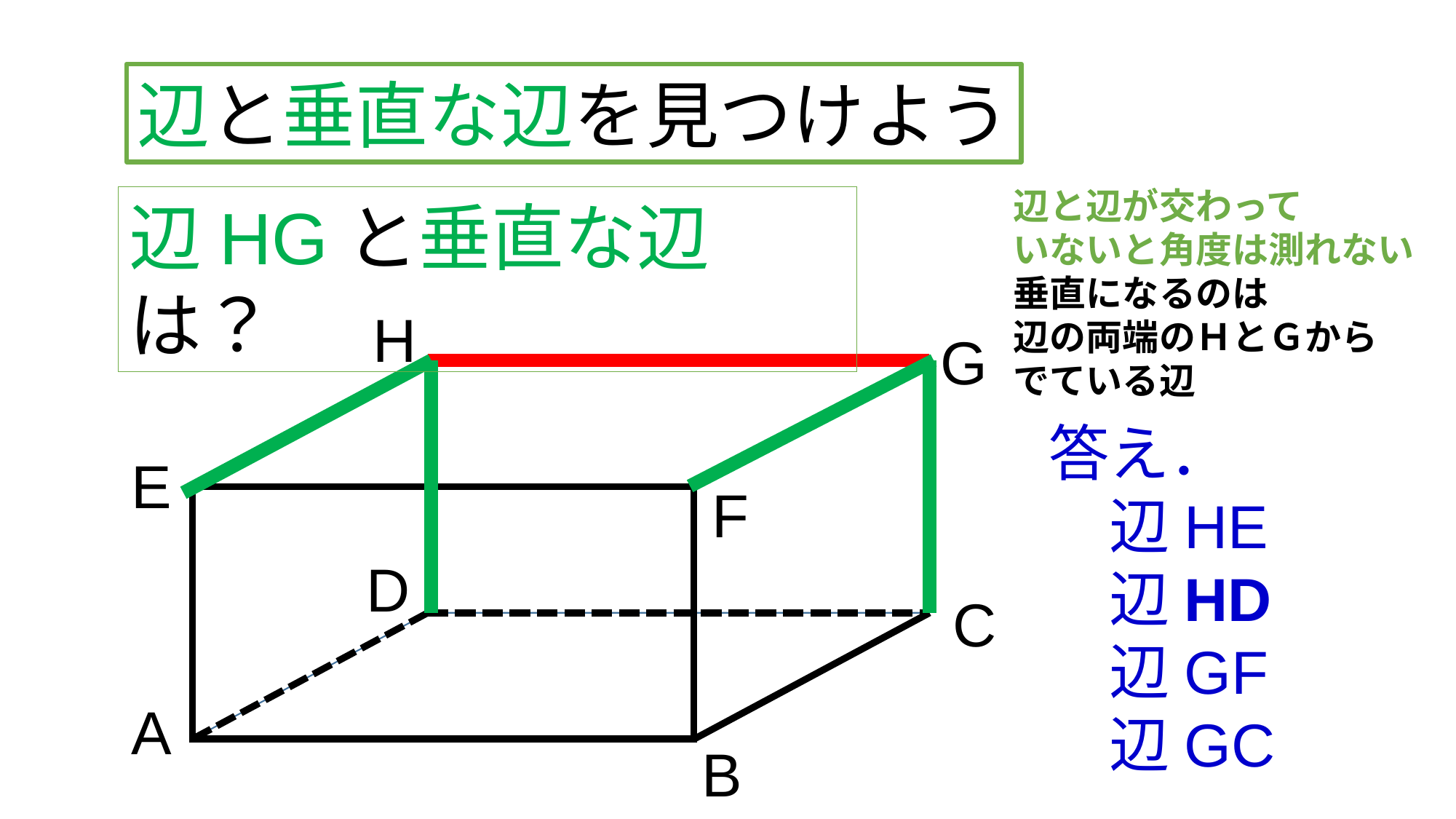

辺と垂直な辺を見つけよう
辺と辺が交わって
いないと角度は測れない
垂直になるのは
辺の両端のＨとＧから
でている辺
辺HGと垂直な辺は？
H
G

答え．
　辺HE
　辺HD
　辺GF
　辺GC
E
F
D
C

A
B